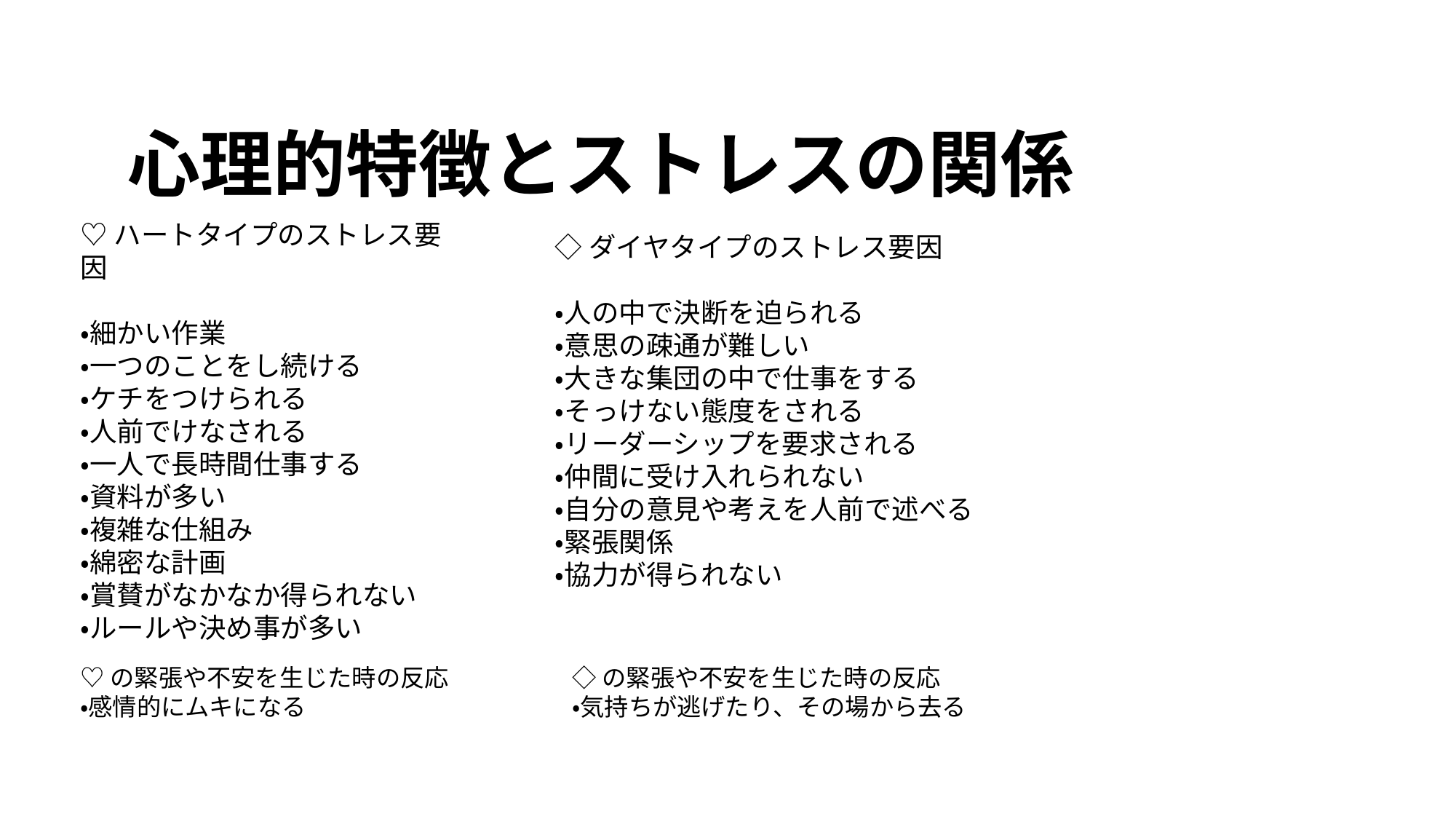

心理的特徴とストレスの関係
♡ハートタイプのストレス要因

・細かい作業
・一つのことをし続ける
・ケチをつけられる
・人前でけなされる
・一人で長時間仕事する
・資料が多い
・複雑な仕組み
・綿密な計画
・賞賛がなかなか得られない
・ルールや決め事が多い

◇ダイヤタイプのストレス要因

・人の中で決断を迫られる
・意思の疎通が難しい
・大きな集団の中で仕事をする
・そっけない態度をされる
・リーダーシップを要求される
・仲間に受け入れられない
・自分の意見や考えを人前で述べる
・緊張関係
・協力が得られない
♡の緊張や不安を生じた時の反応
・感情的にムキになる
◇の緊張や不安を生じた時の反応
・気持ちが逃げたり、その場から去る